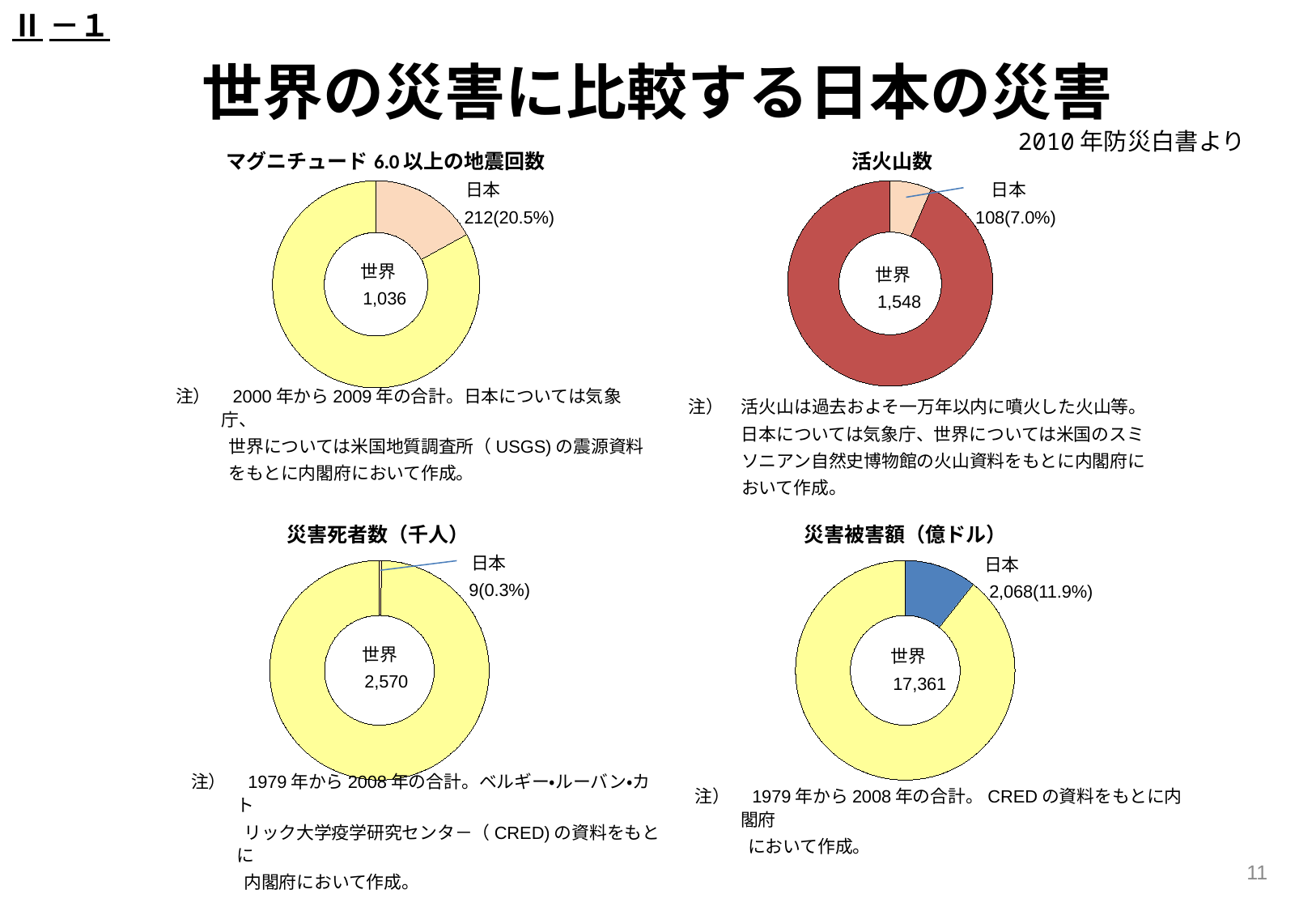

Ⅱ－１
# 世界の災害に比較する日本の災害

### Chart: マグニチュード6.0以上の地震回数

| Category | マグニチュード6.0以上の地震回数 |
|---|---|
| 日本 | 212.0 |
| 世界 | 1036.0 |
2010年防災白書より

### Chart: 活火山数

| Category | 活火山数 |
|---|---|
| 日本 | 108.0 |
| 世界 | 1548.0 |
   日本
   212(20.5%)
   日本
108(7.0%)
    世界
　1,036
    世界
　1,548
注）　2000年から2009年の合計。日本については気象庁、
　　　世界については米国地質調査所（USGS)の震源資料
　　　をもとに内閣府において作成。
注）　活火山は過去およそ一万年以内に噴火した火山等。
　　　日本については気象庁、世界については米国のスミ
　　　ソニアン自然史博物館の火山資料をもとに内閣府に
　　　おいて作成。

### Chart: 災害被害額（億ドル）

| Category | 災害被害額（億ドル） |
|---|---|
| 日本 | 2068.0 |
| 世界 | 17361.0 |

### Chart: 災害死者数（千人）

| Category | 災害死者数（千人） |
|---|---|
| 日本 | 9.0 |
| 世界 | 2570.0 |
  日本
  9(0.3%)
日本
 2,068(11.9%)
    世界
　2,570
    世界
　17,361
注）　1979年から2008年の合計。CREDの資料をもとに内閣府
　　　において作成。
注）　1979年から2008年の合計。ベルギー・ルーバン・カト
　　　リック大学疫学研究センタ－（CRED)の資料をもとに
　　　内閣府において作成。
11